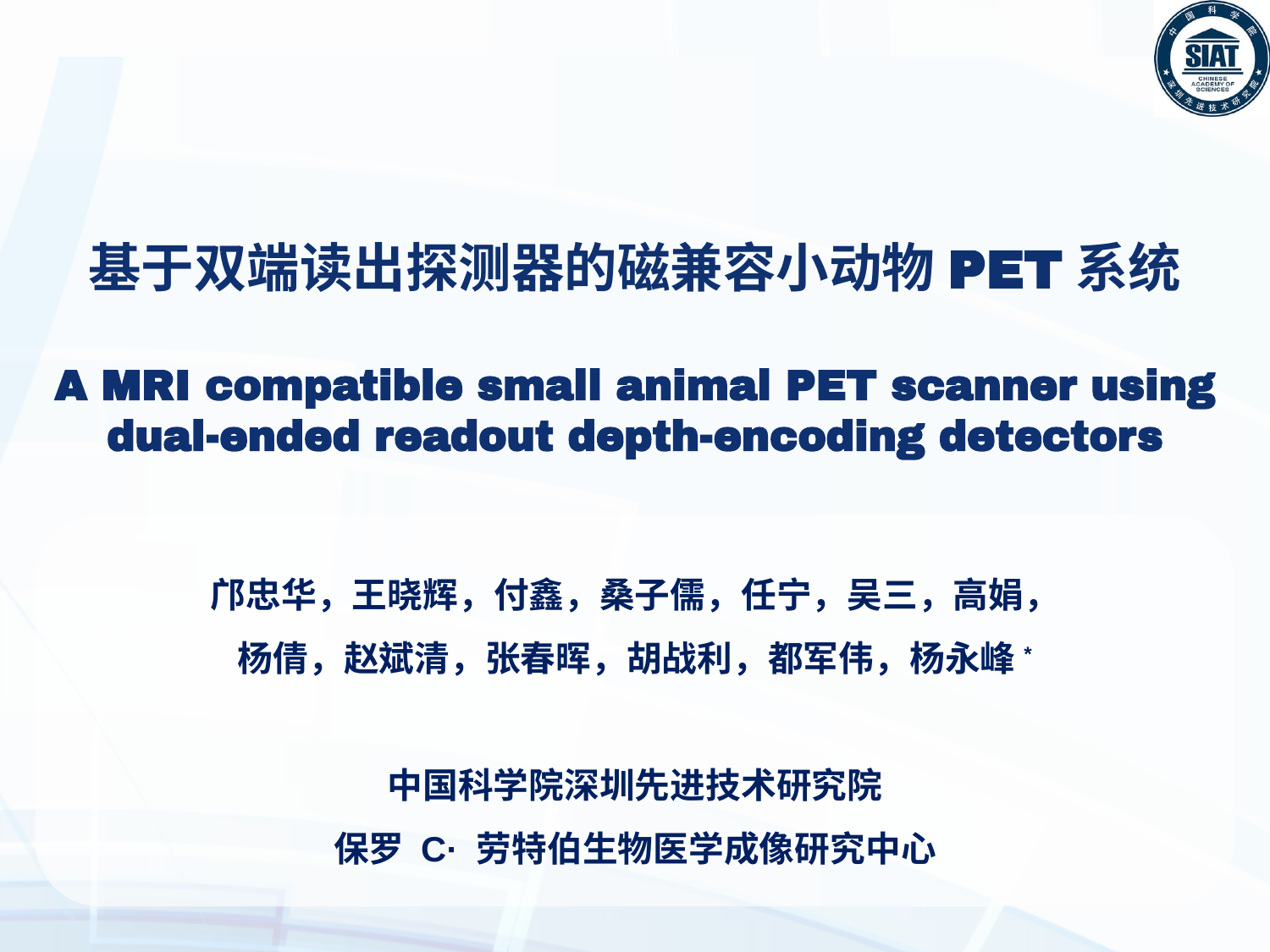

基于双端读出探测器的磁兼容小动物PET系统

A MRI compatible small animal PET scanner using dual-ended readout depth-encoding detectors
邝忠华，王晓辉，付鑫，桑子儒，任宁，吴三，高娟，
杨倩，赵斌清，张春晖，胡战利，都军伟，杨永峰*

中国科学院深圳先进技术研究院
保罗 C· 劳特伯生物医学成像研究中心